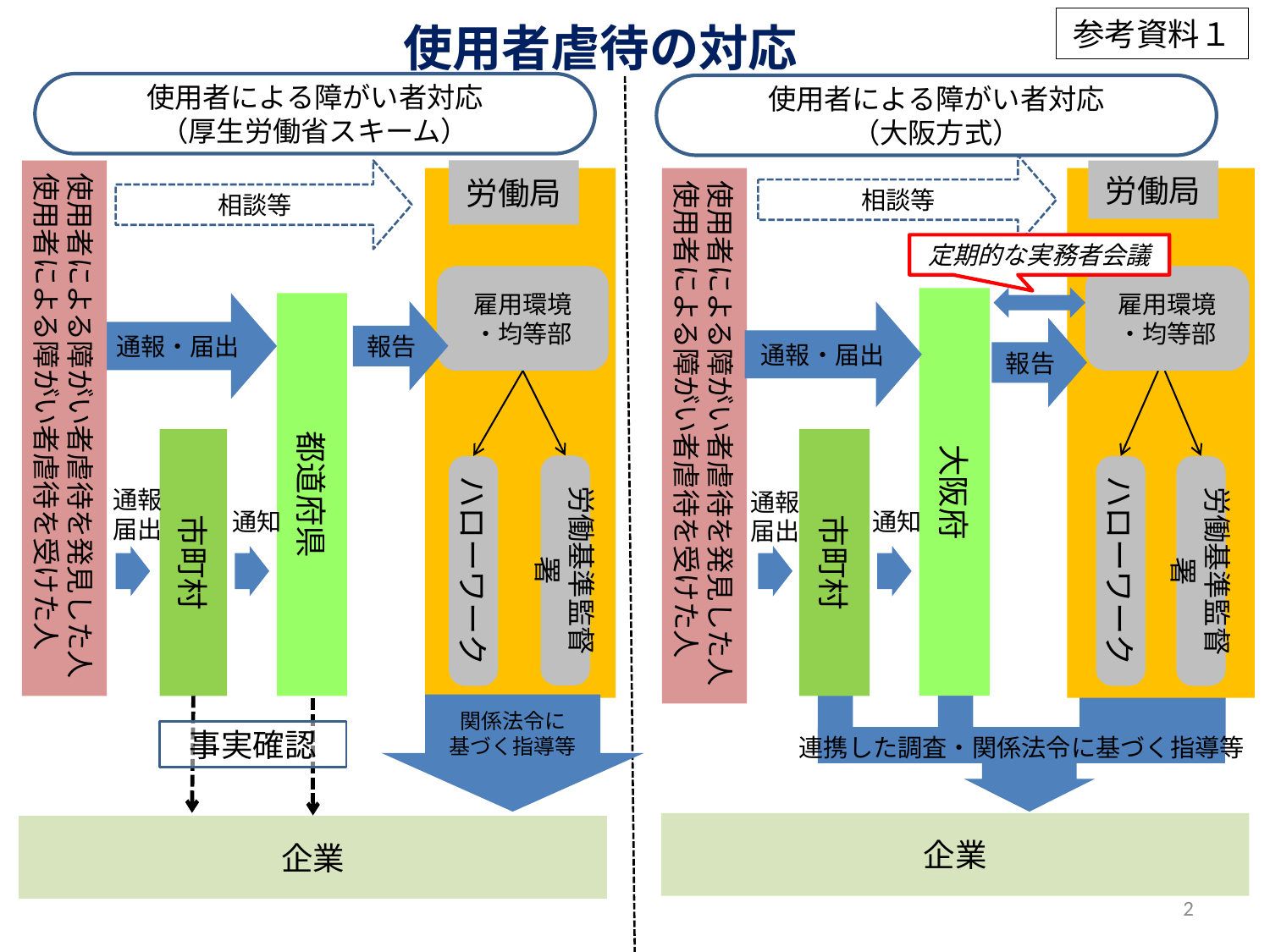

参考資料１
使用者虐待の対応
使用者による障がい者対応
（厚生労働省スキーム）
使用者による障がい者対応
（大阪方式）
相談等
労働局
使用者による障がい者虐待を発見した人
使用者による障がい者虐待を受けた人
相談等
労働局

使用者による障がい者虐待を発見した人
使用者による障がい者虐待を受けた人
定期的な実務者会議
雇用環境
・均等部
雇用環境
・均等部

大阪府
通報・届出
都道府県
報告
通報・届出
報告
市町村
市町村
労働基準監督署
ハローワーク
ハローワーク
労働基準監督署
通報
届出
通報
届出
通知
通知

関係法令に
基づく指導等
事実確認
連携した調査・関係法令に基づく指導等

企業
企業
2